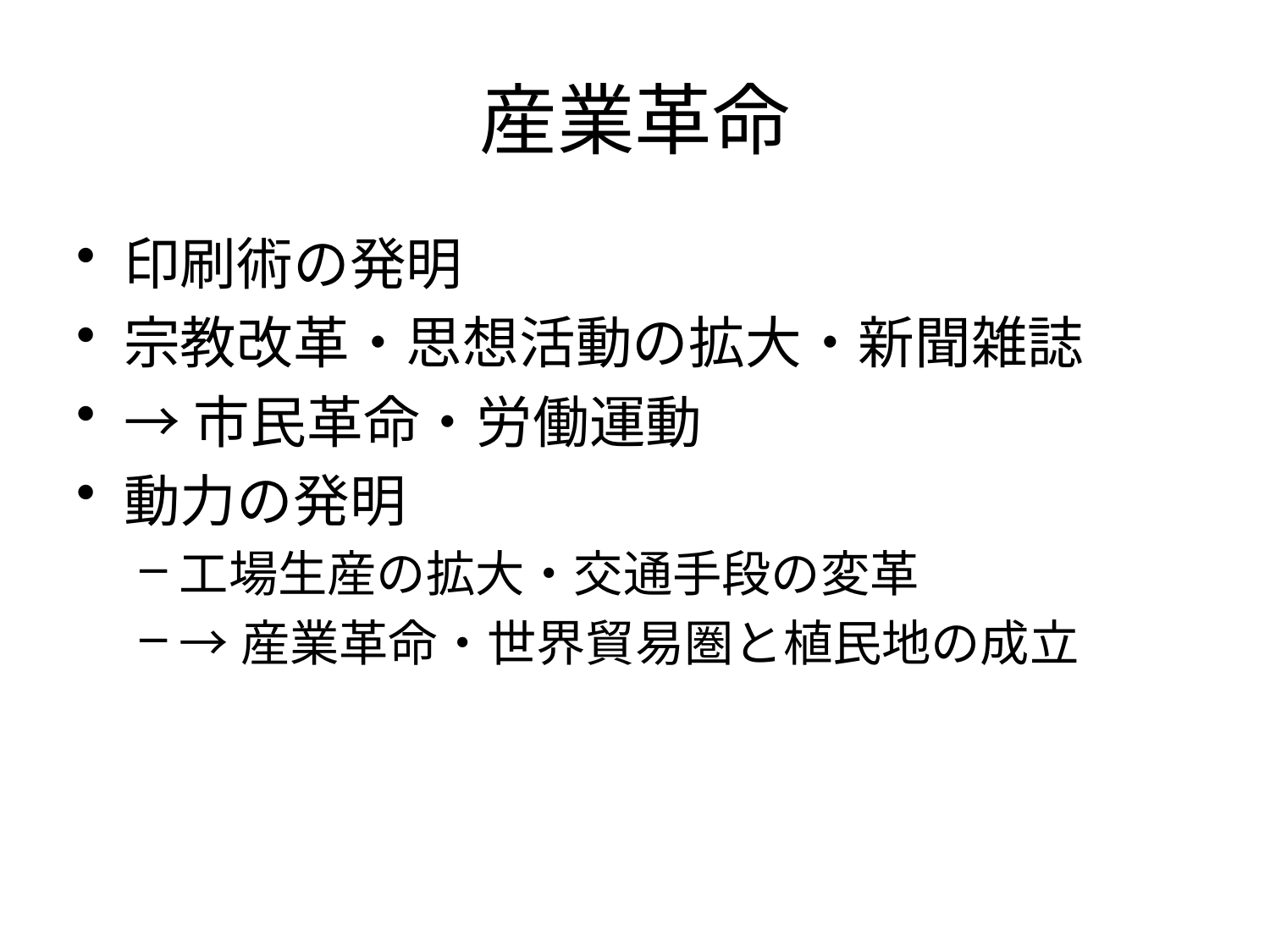

# 産業革命
印刷術の発明
宗教改革・思想活動の拡大・新聞雑誌
→市民革命・労働運動
動力の発明
工場生産の拡大・交通手段の変革
→産業革命・世界貿易圏と植民地の成立